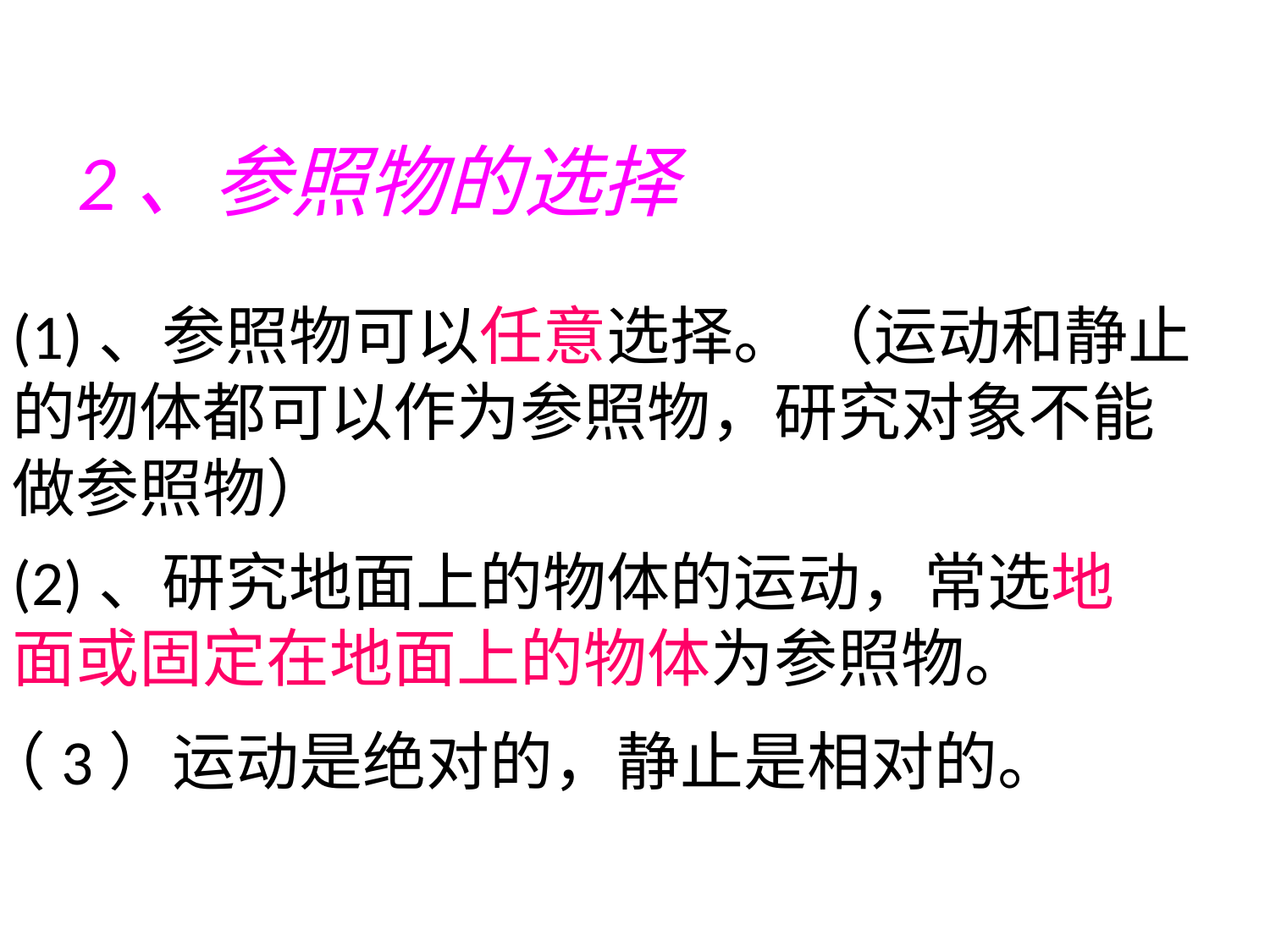

2、参照物的选择
(1)、参照物可以任意选择。 （运动和静止
的物体都可以作为参照物，研究对象不能
做参照物）
(2)、研究地面上的物体的运动，常选地面或固定在地面上的物体为参照物。
（3）运动是绝对的，静止是相对的。